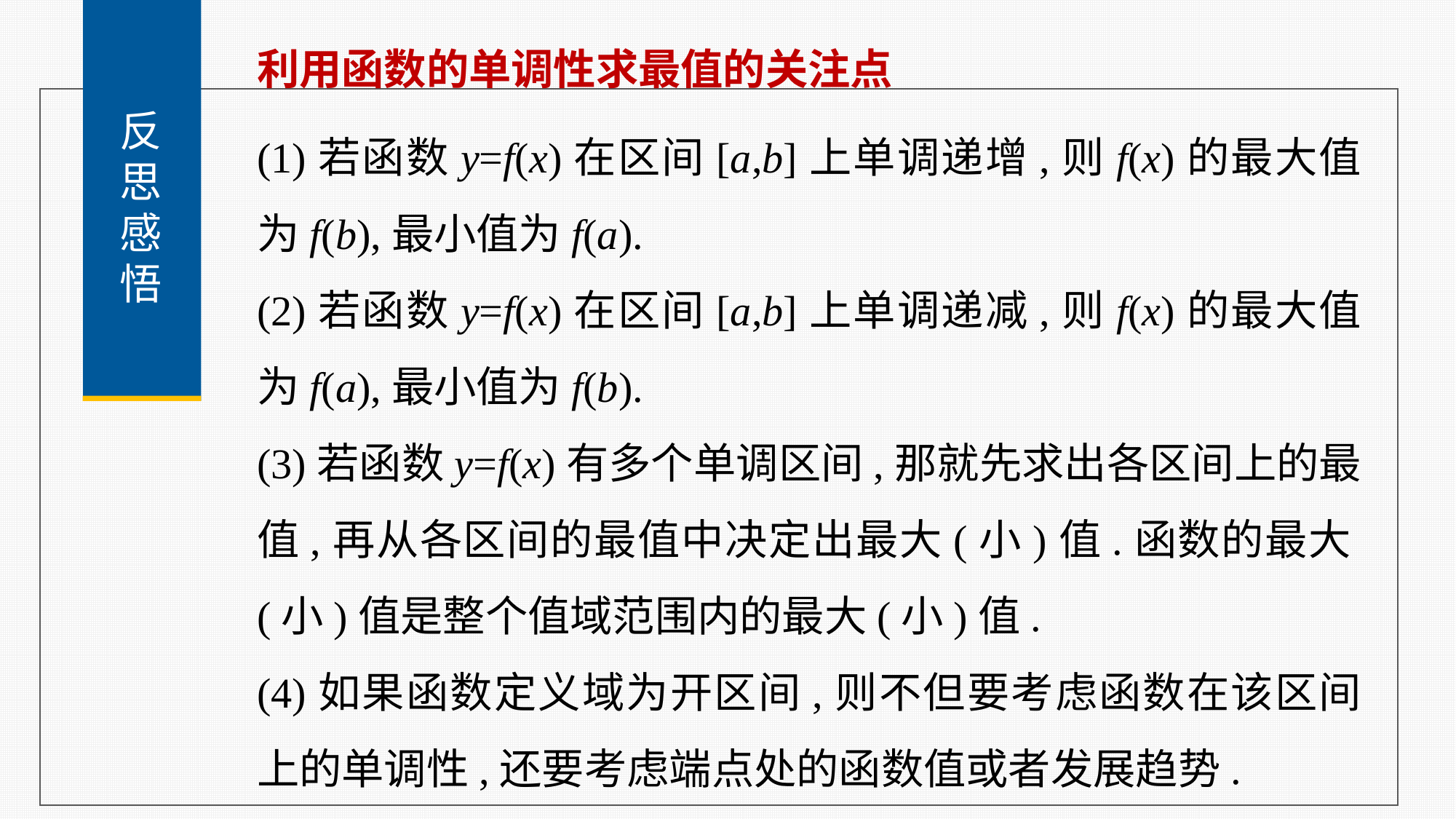

反
思
感
悟

利用函数的单调性求最值的关注点

(1)若函数y=f(x)在区间[a,b]上单调递增,则f(x)的最大值为f(b),最小值为f(a).
(2)若函数y=f(x)在区间[a,b]上单调递减,则f(x)的最大值为f(a),最小值为f(b).
(3)若函数y=f(x)有多个单调区间,那就先求出各区间上的最值,再从各区间的最值中决定出最大(小)值.函数的最大(小)值是整个值域范围内的最大(小)值.
(4)如果函数定义域为开区间,则不但要考虑函数在该区间上的单调性,还要考虑端点处的函数值或者发展趋势.